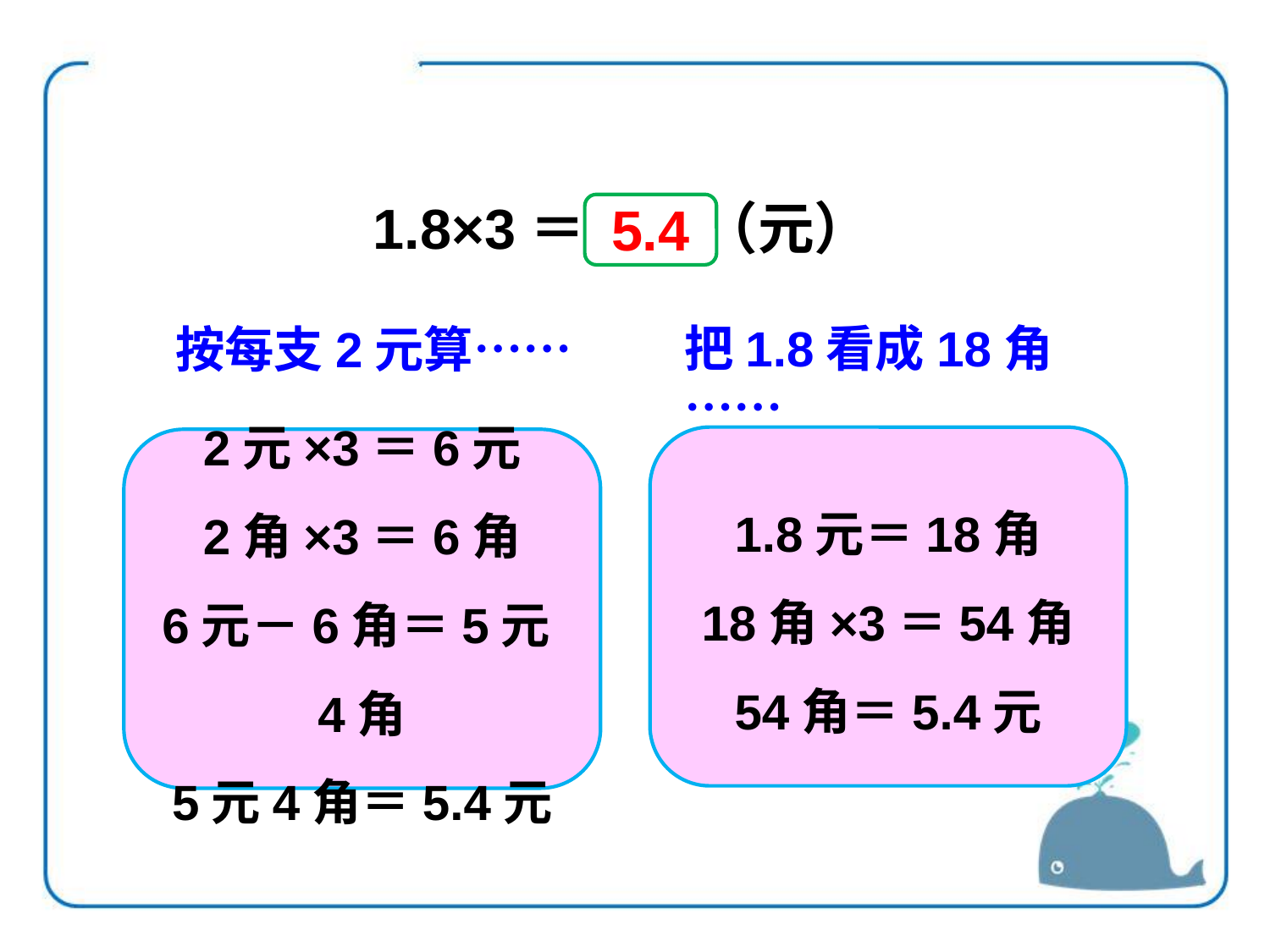

1.8×3＝         （元）
5.4

把1.8看成18角……
按每支2元算……
1.8元＝18角
18角×3＝54角
54角＝5.4元
2元×3＝6元
2角×3＝6角
6元－6角＝5元4角
5元4角＝5.4元